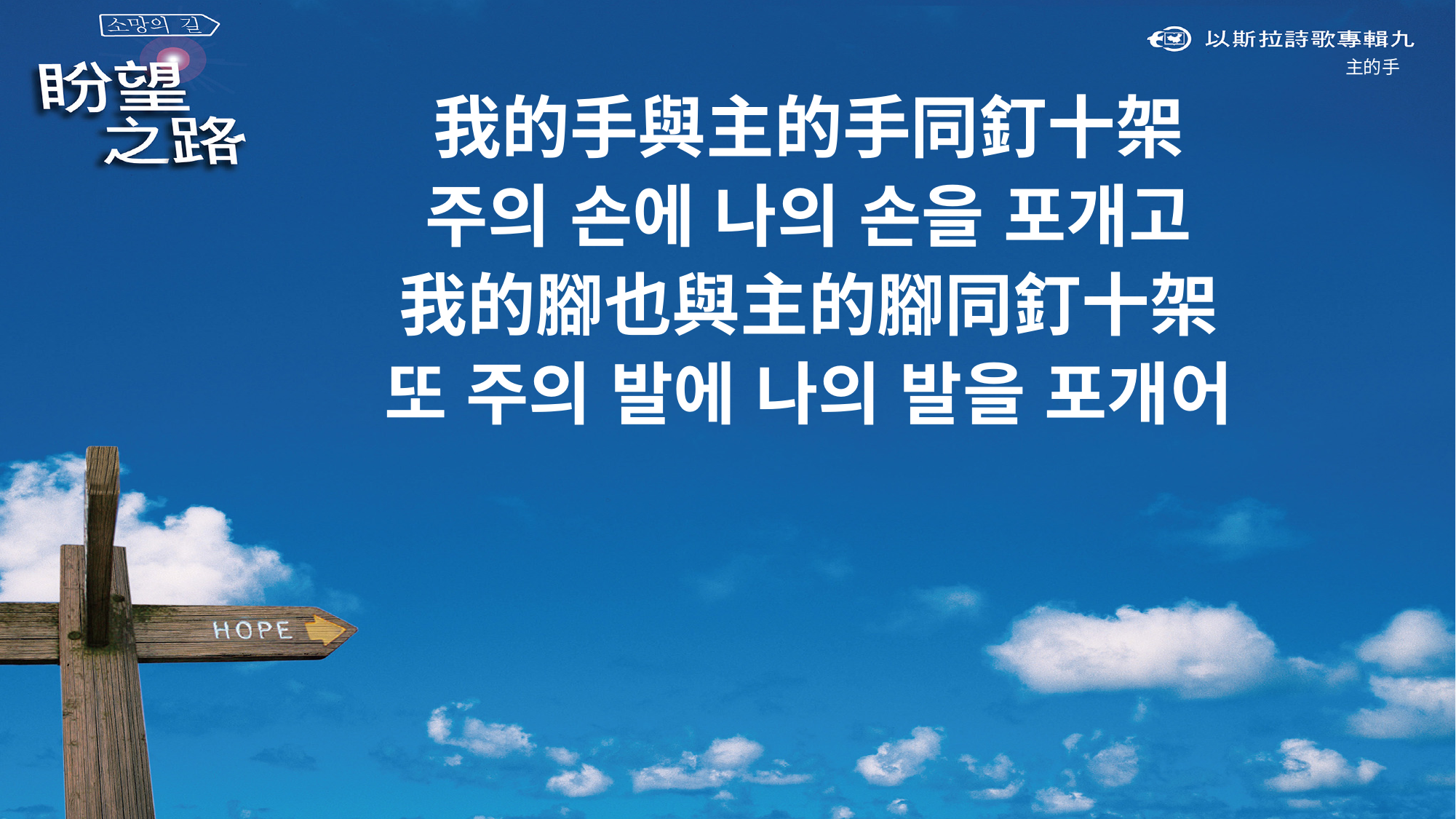

主的手
我的手與主的手同釘十架
주의 손에 나의 손을 포개고
我的腳也與主的腳同釘十架
또 주의 발에 나의 발을 포개어